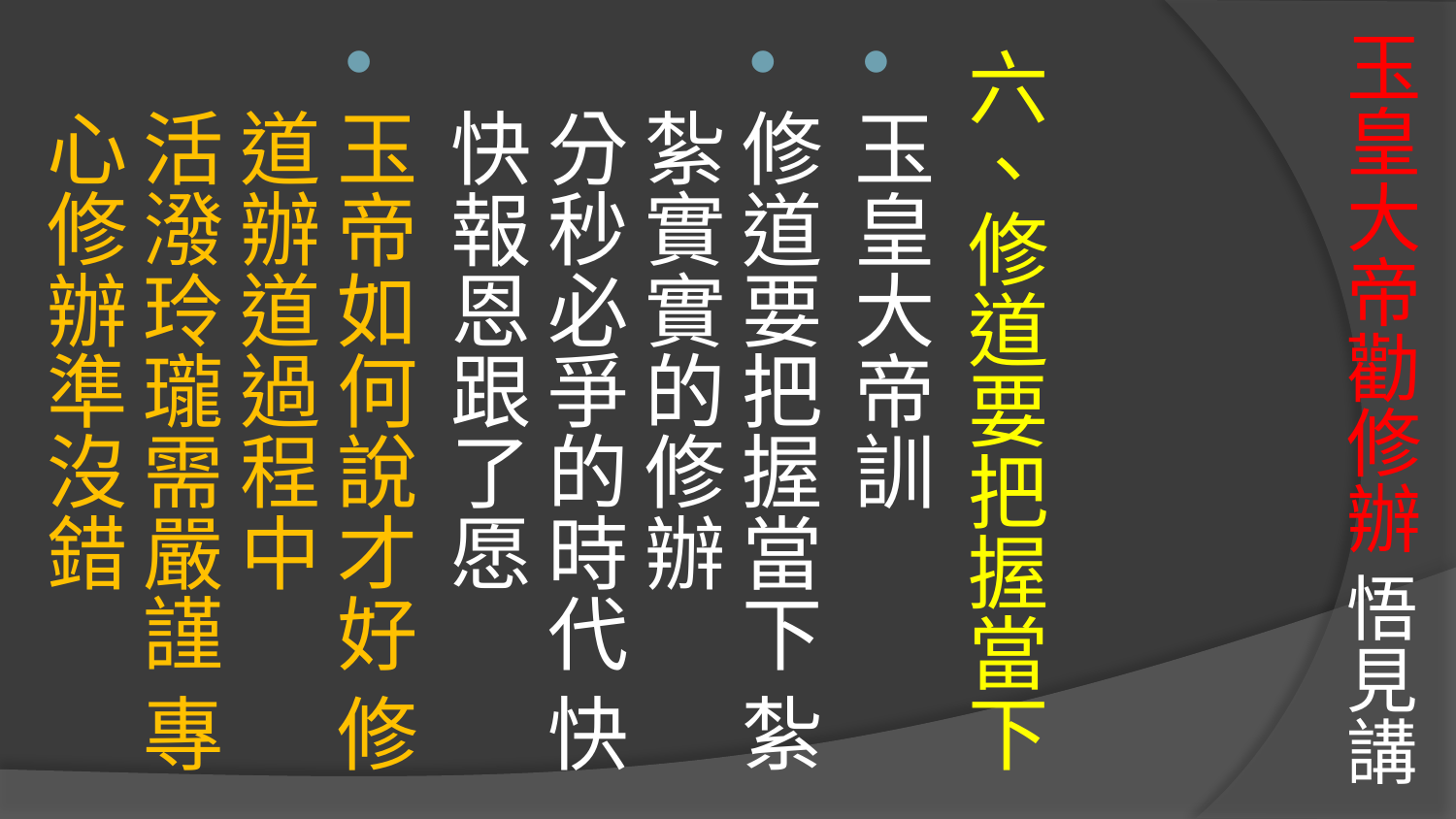

# 玉皇大帝勸修辦 悟見講
六、修道要把握當下
玉皇大帝訓
修道要把握當下 紮紮實實的修辦
分秒必爭的時代 快快報恩跟了愿
玉帝如何說才好 修道辦道過程中
活潑玲瓏需嚴謹 專心修辦準沒錯